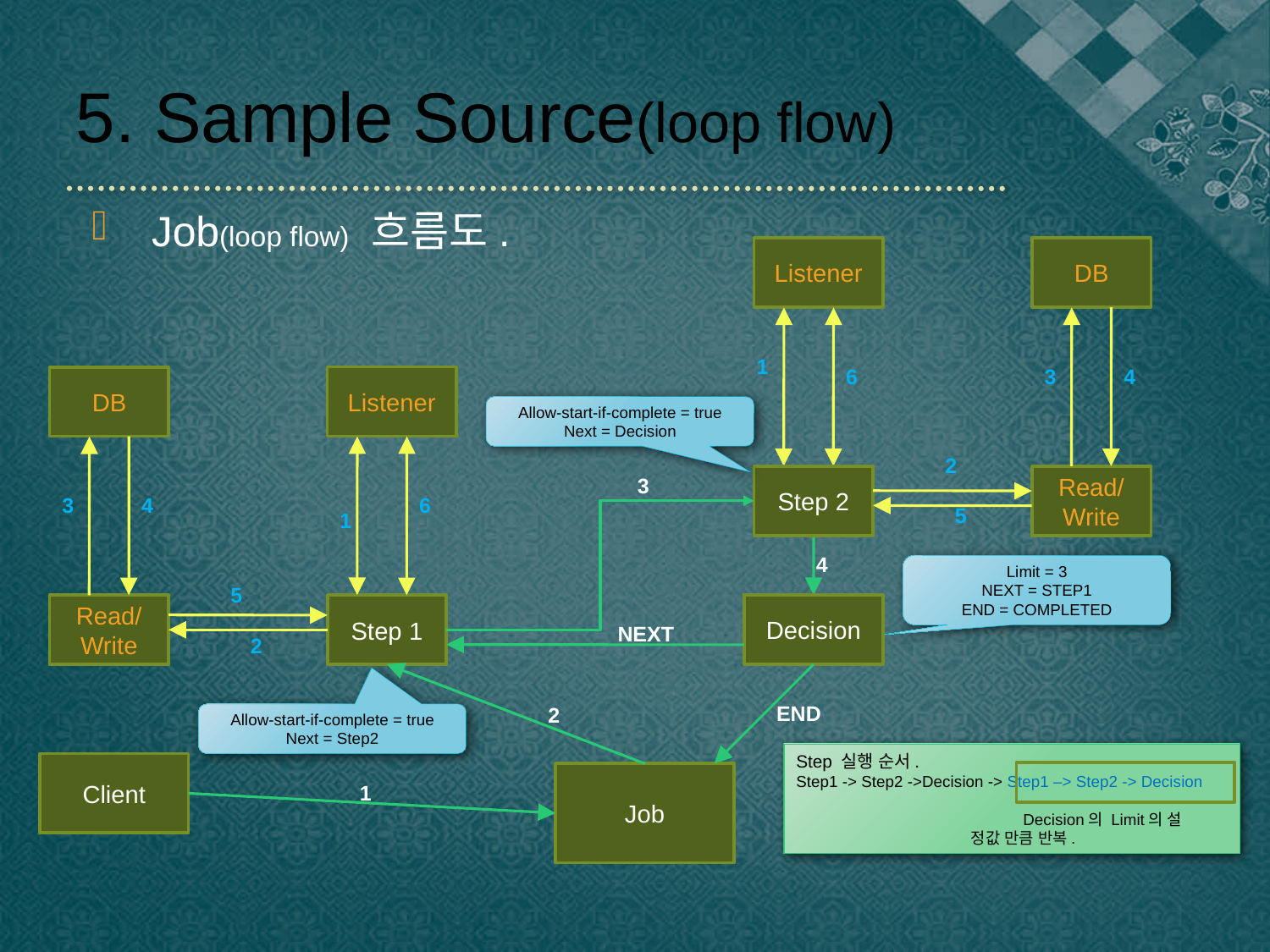

# 5. Sample Source(loop flow)
 Job(loop flow) 흐름도.

Listener
DB
1
6
3
4
Listener
DB
Allow-start-if-complete = true
Next = Decision
2
3
Step 2
Read/
Write
3
4
6
5
1
4
Limit = 3
NEXT = STEP1
END = COMPLETED
5
Decision
Read/
Write
Step 1
NEXT
2
END
2
Allow-start-if-complete = true
Next = Step2
Step 실행 순서.
Step1 -> Step2 ->Decision -> Step1 –> Step2 -> Decision

                                                   Decision의 Limit의 설		정값 만큼 반복.
Client

Job
1